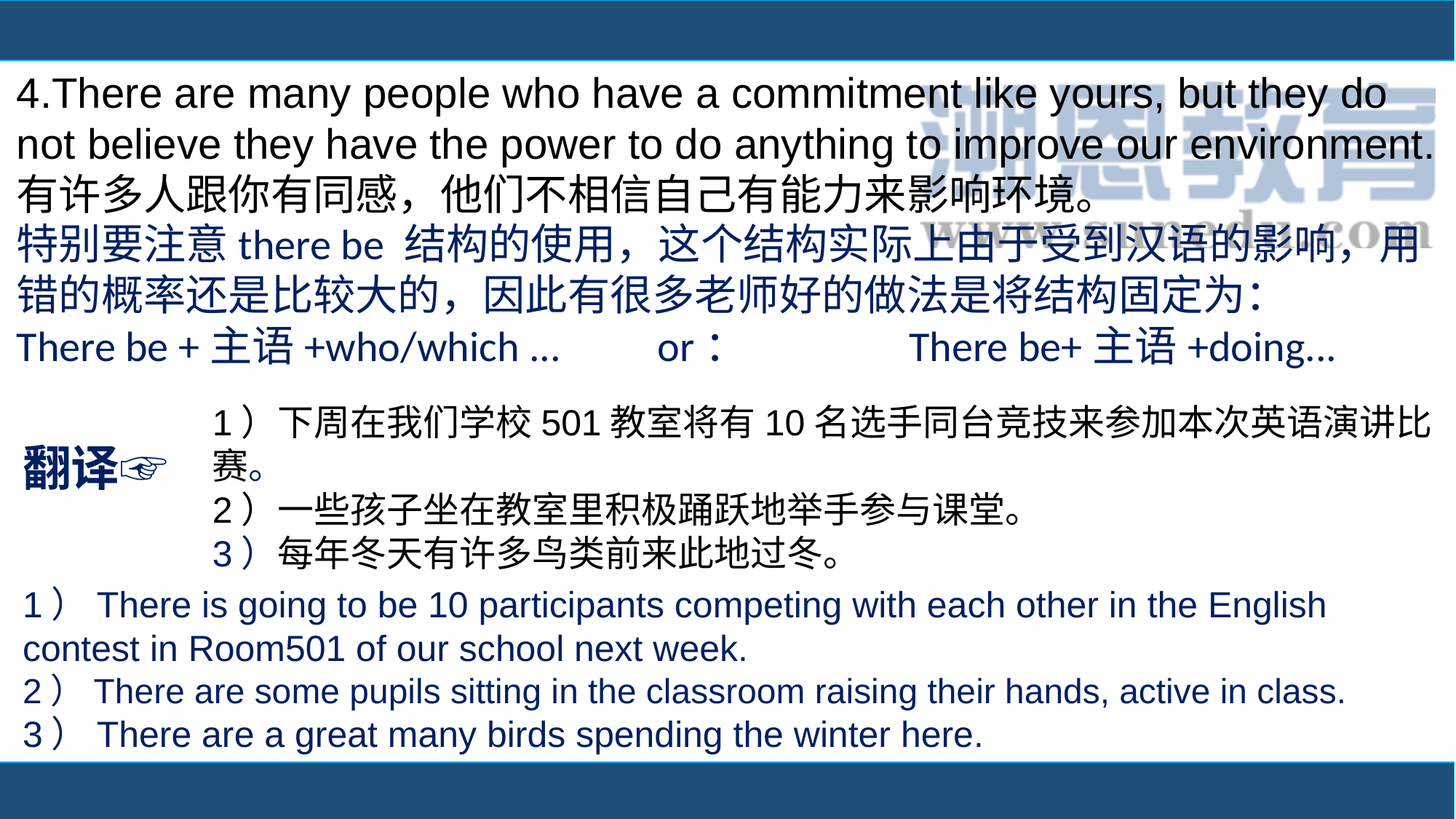

4.There are many people who have a commitment like yours, but they do not believe they have the power to do anything to improve our environment. 有许多人跟你有同感，他们不相信自己有能力来影响环境。
特别要注意there be 结构的使用，这个结构实际上由于受到汉语的影响，用错的概率还是比较大的，因此有很多老师好的做法是将结构固定为：
There be +主语+who/which ...          or：                There be+主语+doing...

1）下周在我们学校501教室将有10名选手同台竞技来参加本次英语演讲比赛。
2）一些孩子坐在教室里积极踊跃地举手参与课堂。
3）每年冬天有许多鸟类前来此地过冬。
翻译☞
1）There is going to be 10 participants competing with each other in the English contest in Room501 of our school next week.
2）There are some pupils sitting in the classroom raising their hands, active in class.
3）There are a great many birds spending the winter here.